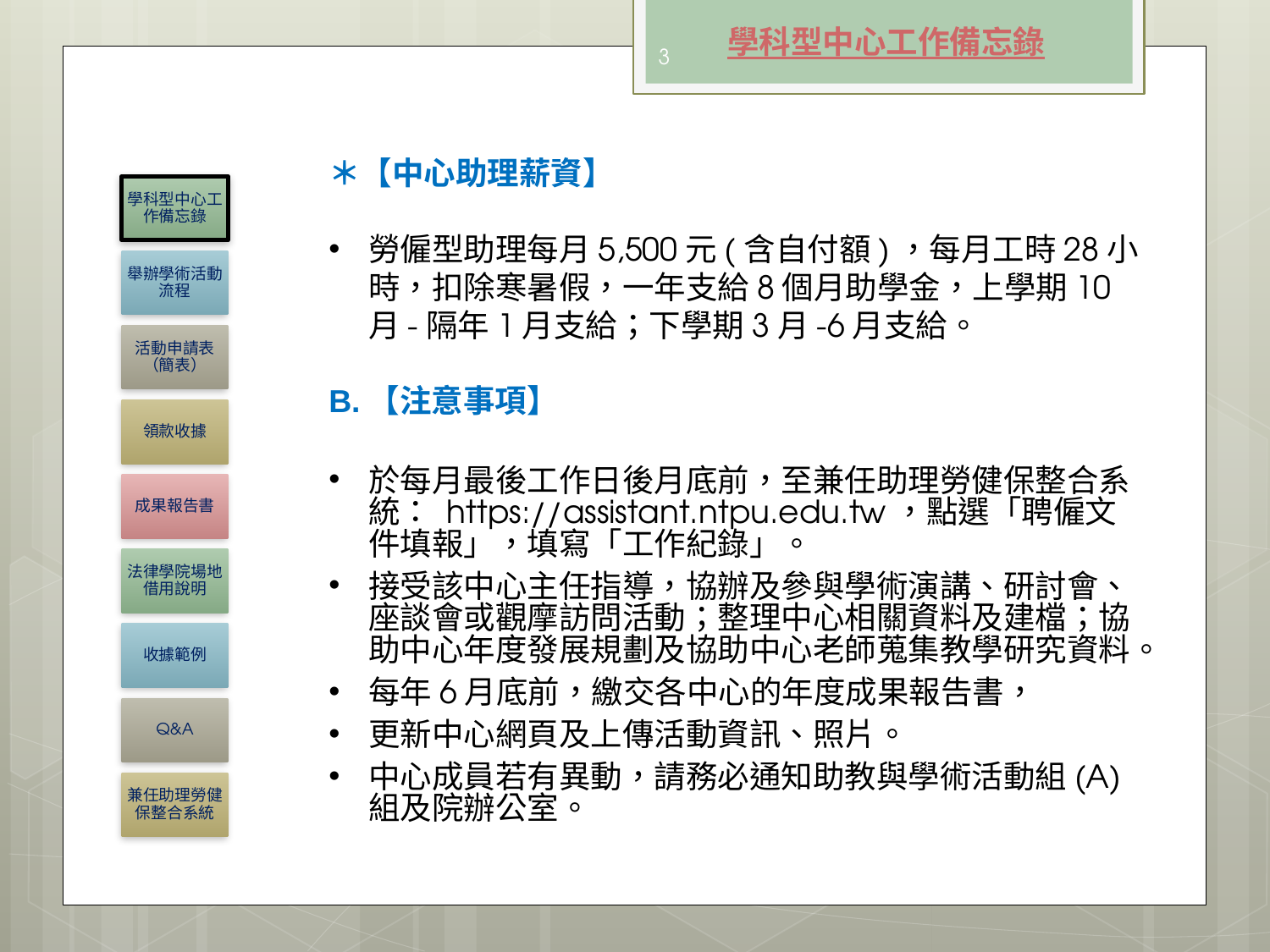

學科型中心工作備忘錄
3
＊【中心助理薪資】

勞僱型助理每月5,500元(含自付額)，每月工時28小時，扣除寒暑假，一年支給8個月助學金，上學期10月-隔年1月支給；下學期3月-6月支給。
學科型中心工作備忘錄
舉辦學術活動流程
活動申請表（簡表）
領款收據
成果報告書
法律學院場地借用說明
收據範例
Q&A
兼任助理勞健保整合系統

B.【注意事項】

於每月最後工作日後月底前，至兼任助理勞健保整合系統： https://assistant.ntpu.edu.tw，點選「聘僱文件填報」，填寫「工作紀錄」。
接受該中心主任指導，協辦及參與學術演講、研討會、座談會或觀摩訪問活動；整理中心相關資料及建檔；協助中心年度發展規劃及協助中心老師蒐集教學研究資料。
每年6月底前，繳交各中心的年度成果報告書，
更新中心網頁及上傳活動資訊、照片。
中心成員若有異動，請務必通知助教與學術活動組(A)組及院辦公室。